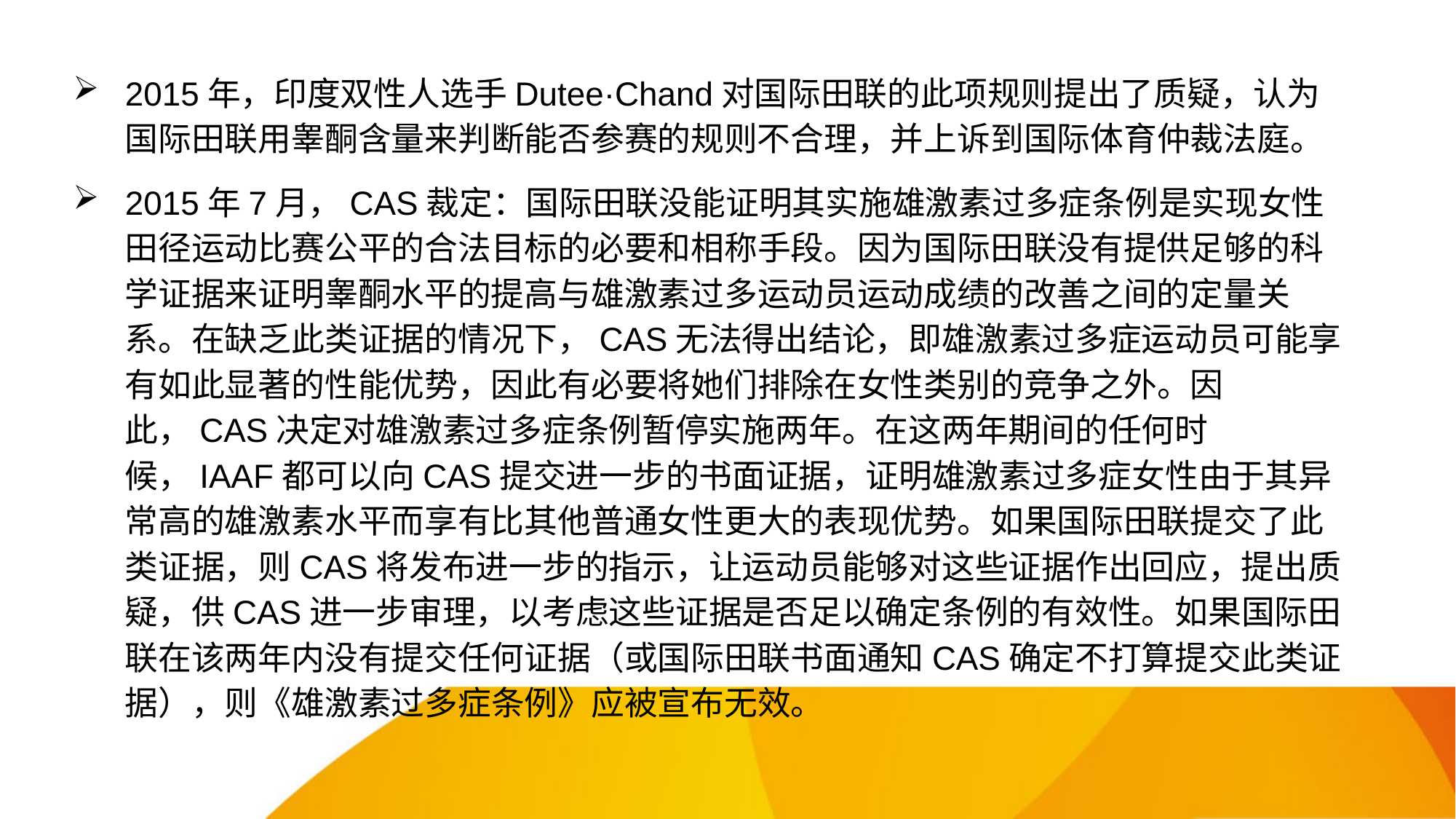

2015年，印度双性人选手Dutee·Chand对国际田联的此项规则提出了质疑，认为国际田联用睾酮含量来判断能否参赛的规则不合理，并上诉到国际体育仲裁法庭。
2015年7月，CAS裁定：国际田联没能证明其实施雄激素过多症条例是实现女性田径运动比赛公平的合法目标的必要和相称手段。因为国际田联没有提供足够的科学证据来证明睾酮水平的提高与雄激素过多运动员运动成绩的改善之间的定量关系。在缺乏此类证据的情况下，CAS无法得出结论，即雄激素过多症运动员可能享有如此显著的性能优势，因此有必要将她们排除在女性类别的竞争之外。因此，CAS决定对雄激素过多症条例暂停实施两年。在这两年期间的任何时候，IAAF都可以向CAS提交进一步的书面证据，证明雄激素过多症女性由于其异常高的雄激素水平而享有比其他普通女性更大的表现优势。如果国际田联提交了此类证据，则CAS将发布进一步的指示，让运动员能够对这些证据作出回应，提出质疑，供CAS进一步审理，以考虑这些证据是否足以确定条例的有效性。如果国际田联在该两年内没有提交任何证据（或国际田联书面通知CAS确定不打算提交此类证据），则《雄激素过多症条例》应被宣布无效。